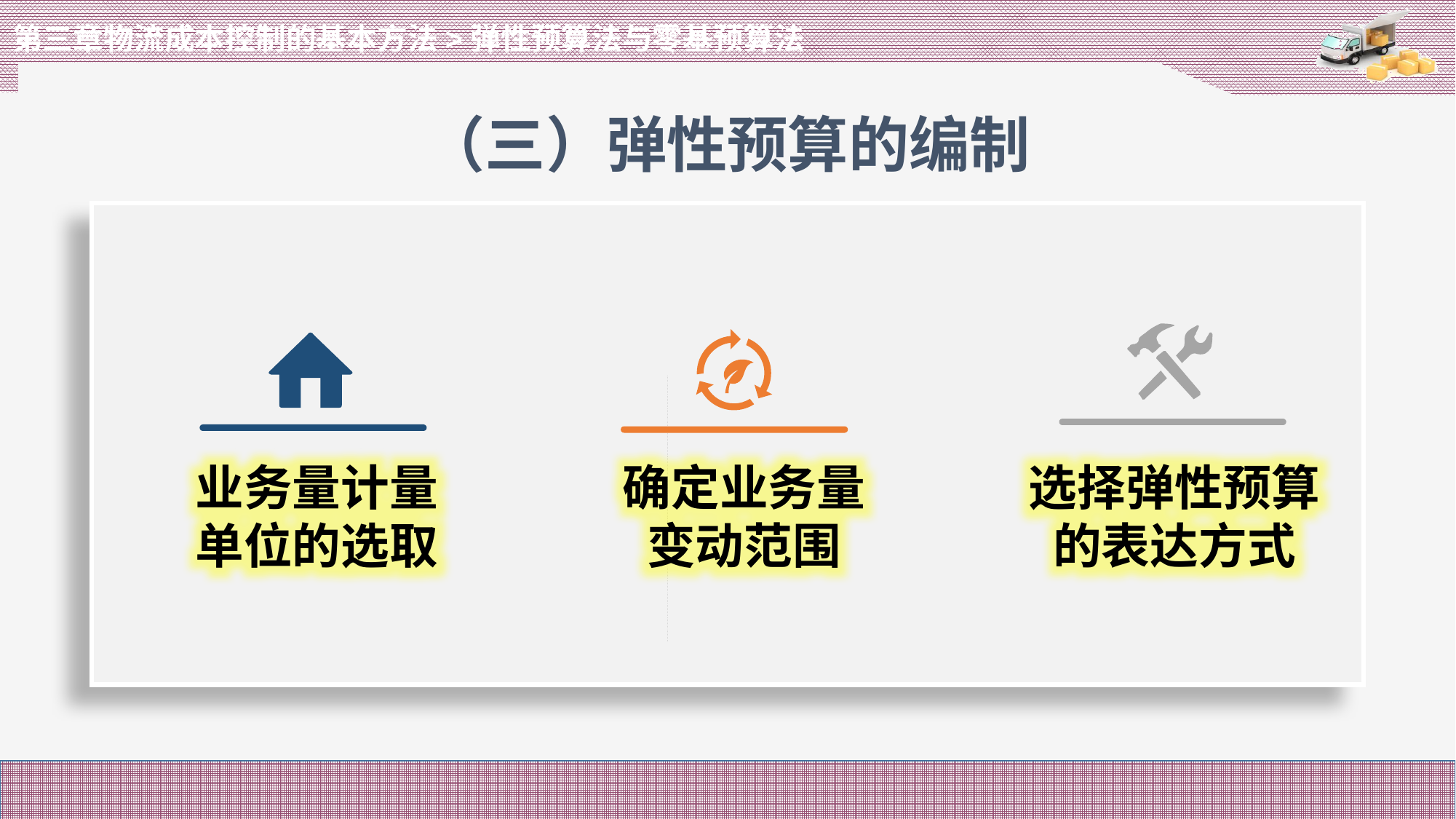

第三章物流成本控制的基本方法>弹性预算法与零基预算法
# （三）弹性预算的编制

确定业务量
变动范围
选择弹性预算
的表达方式
业务量计量
单位的选取